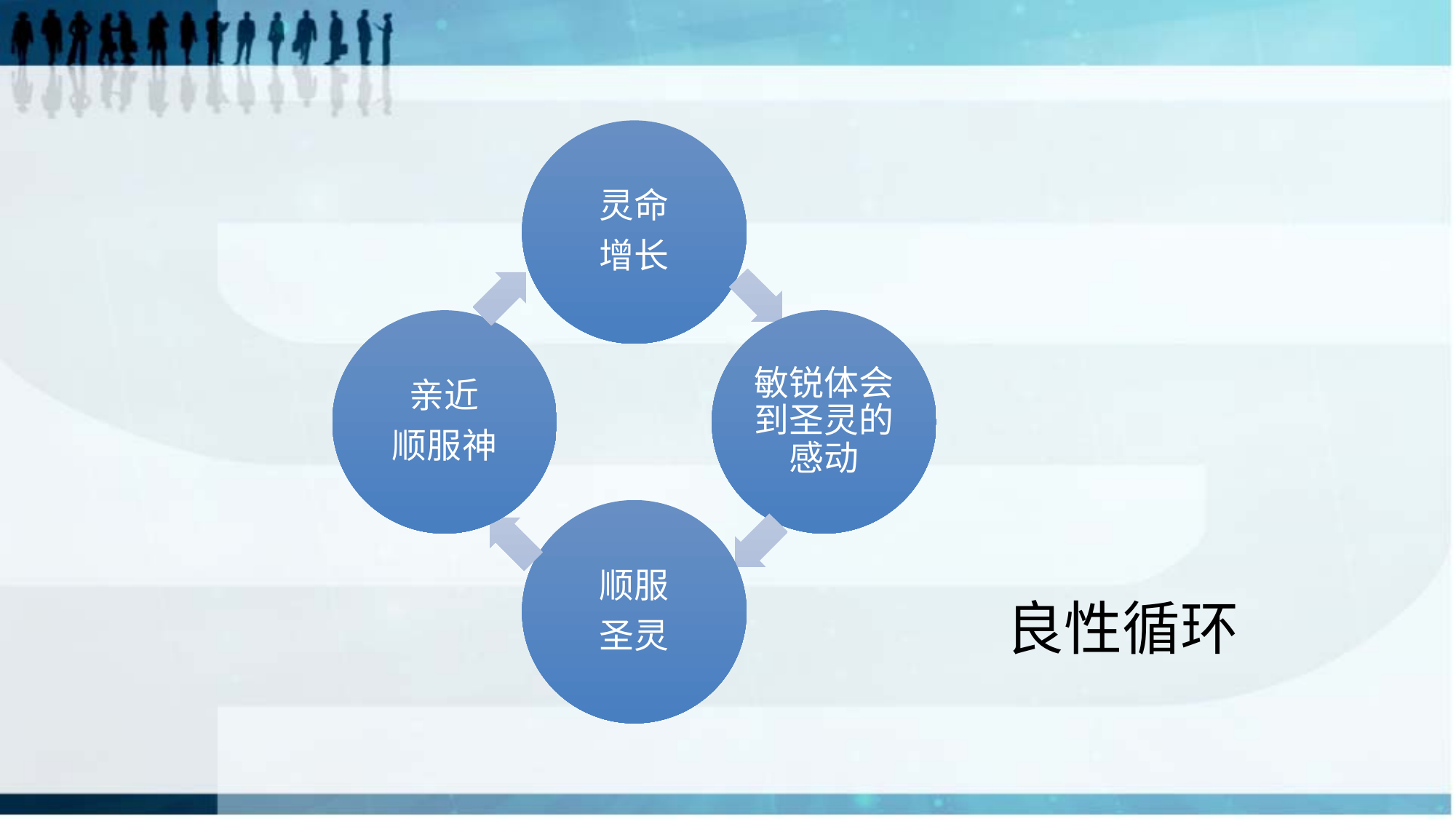

灵命
增长

敏锐体会到圣灵的感动

顺服
圣灵

亲近
顺服神

# 良性循环